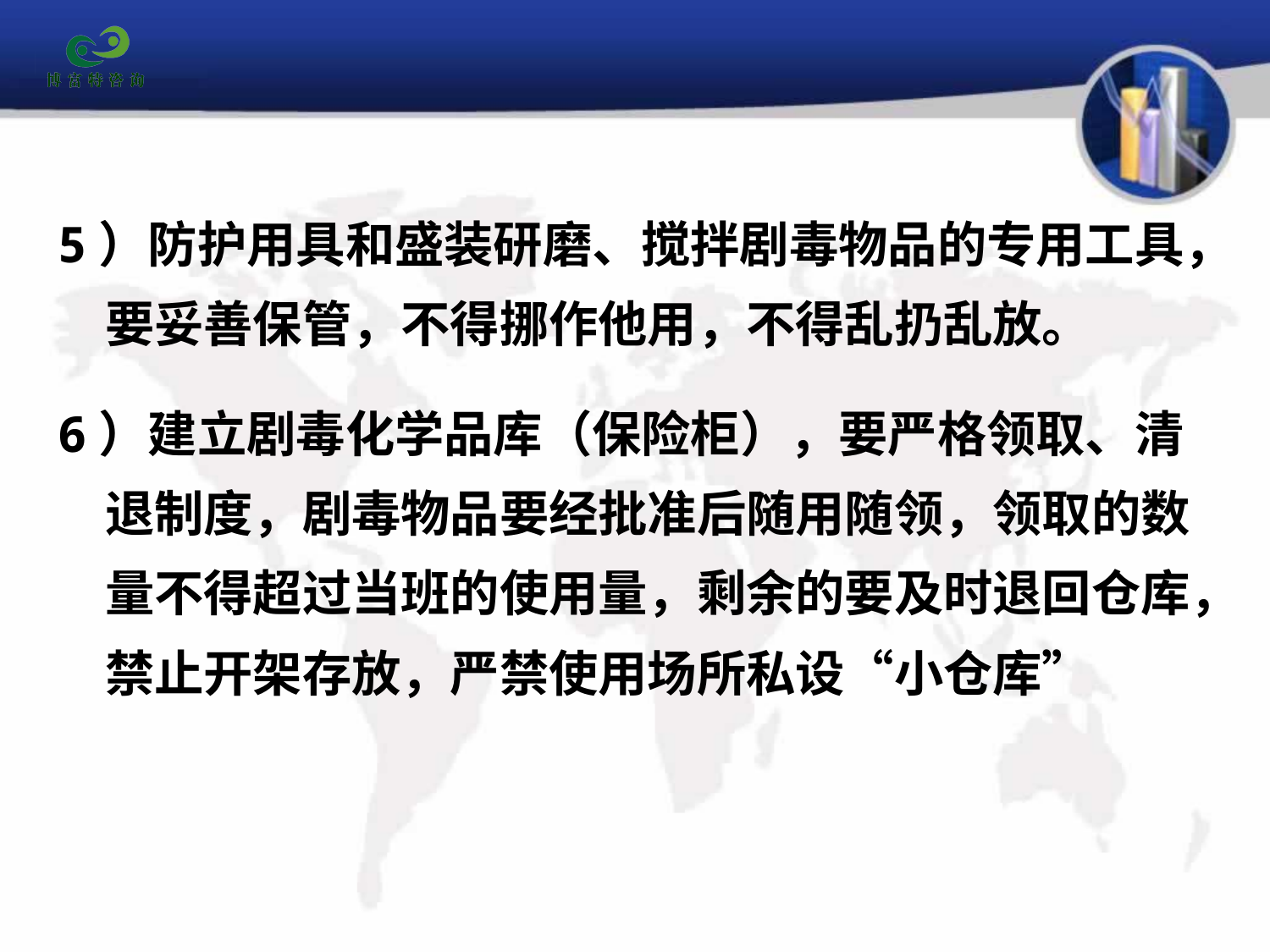

5）防护用具和盛装研磨、搅拌剧毒物品的专用工具，要妥善保管，不得挪作他用，不得乱扔乱放。
6）建立剧毒化学品库（保险柜），要严格领取、清退制度，剧毒物品要经批准后随用随领，领取的数量不得超过当班的使用量，剩余的要及时退回仓库，禁止开架存放，严禁使用场所私设“小仓库”